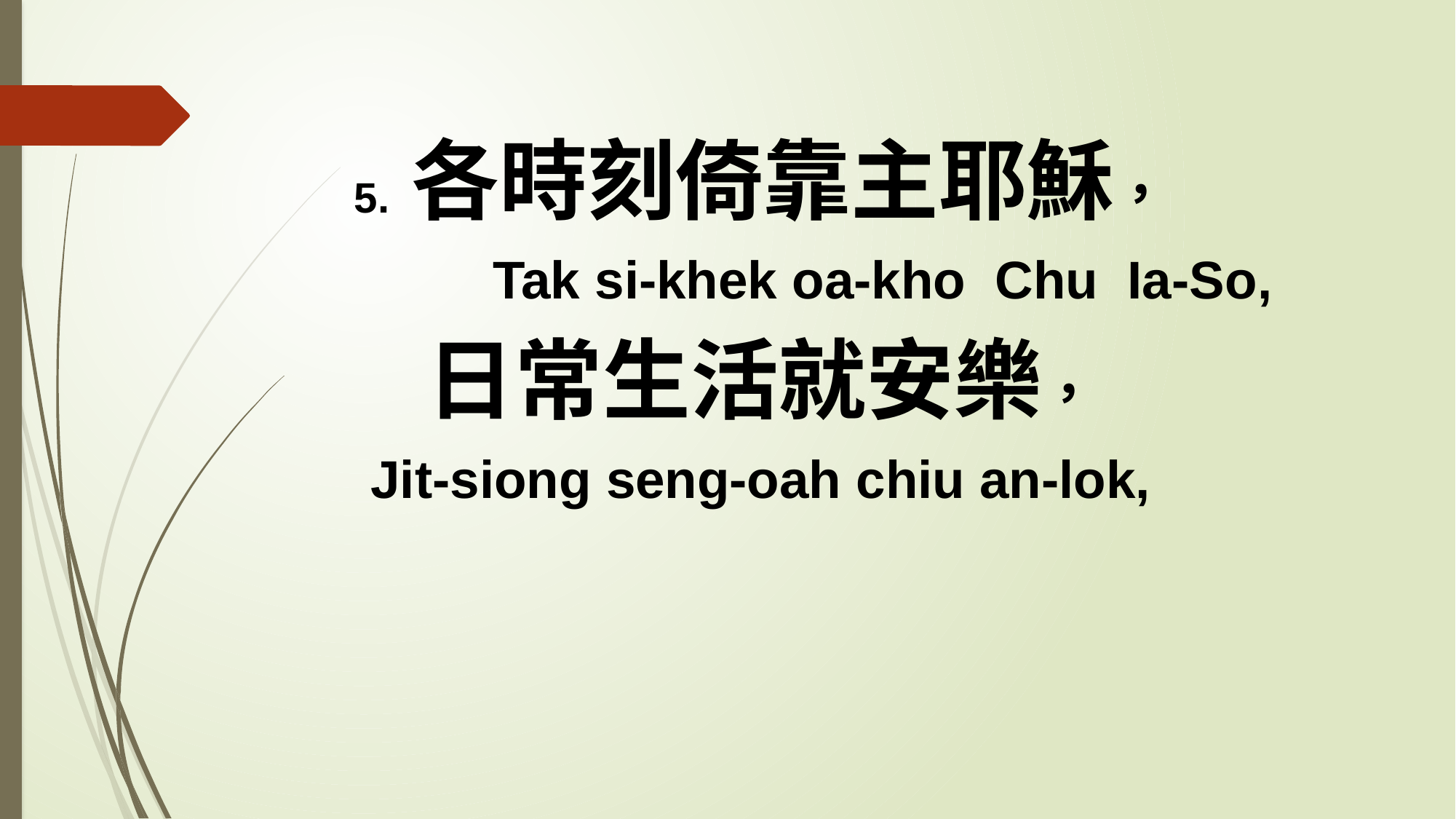

5. 各時刻倚靠主耶穌，
                      Tak si-khek oa-kho  Chu  Ia-So,
日常生活就安樂，
Jit-siong seng-oah chiu an-lok,